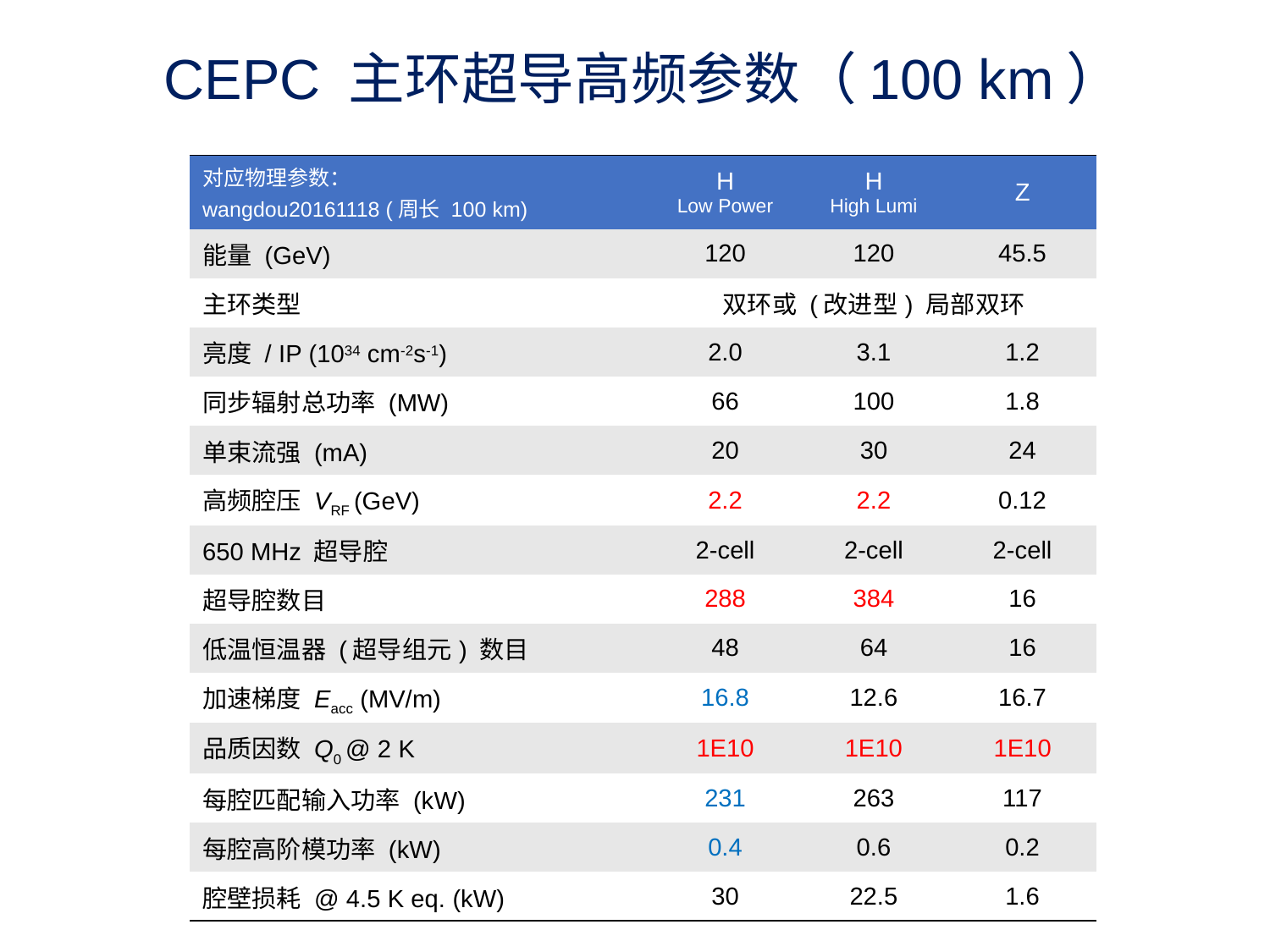

# CEPC 主环超导高频参数（100 km）
| 对应物理参数： wangdou20161118 (周长 100 km) | H Low Power | H High Lumi | Z |
| --- | --- | --- | --- |
| 能量 (GeV) | 120 | 120 | 45.5 |
| 主环类型 | 双环或 (改进型) 局部双环 |  |  |
| 亮度 / IP (1034 cm-2s-1) | 2.0 | 3.1 | 1.2 |
| 同步辐射总功率 (MW) | 66 | 100 | 1.8 |
| 单束流强 (mA) | 20 | 30 | 24 |
| 高频腔压 VRF (GeV) | 2.2 | 2.2 | 0.12 |
| 650 MHz 超导腔 | 2-cell | 2-cell | 2-cell |
| 超导腔数目 | 288 | 384 | 16 |
| 低温恒温器 (超导组元) 数目 | 48 | 64 | 16 |
| 加速梯度 Eacc (MV/m) | 16.8 | 12.6 | 16.7 |
| 品质因数 Q0 @ 2 K | 1E10 | 1E10 | 1E10 |
| 每腔匹配输入功率 (kW) | 231 | 263 | 117 |
| 每腔高阶模功率 (kW) | 0.4 | 0.6 | 0.2 |
| 腔壁损耗 @ 4.5 K eq. (kW) | 30 | 22.5 | 1.6 |